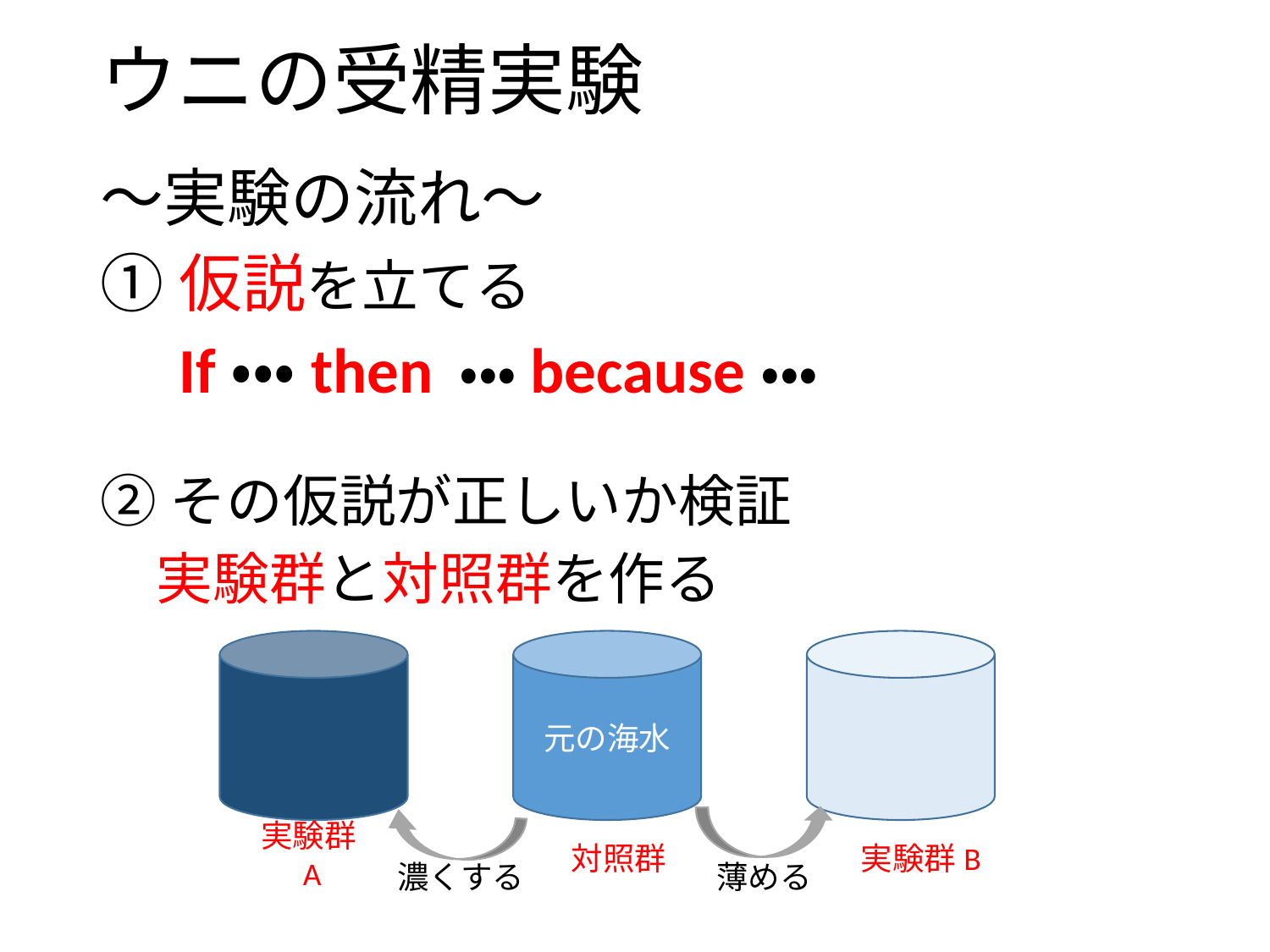

# ウニの受精実験
～実験の流れ～
①仮説を立てる
　If・・・then ・・・because・・・

②その仮説が正しいか検証
　実験群と対照群を作る

元の海水

実験群A
対照群
実験群B
薄める
濃くする